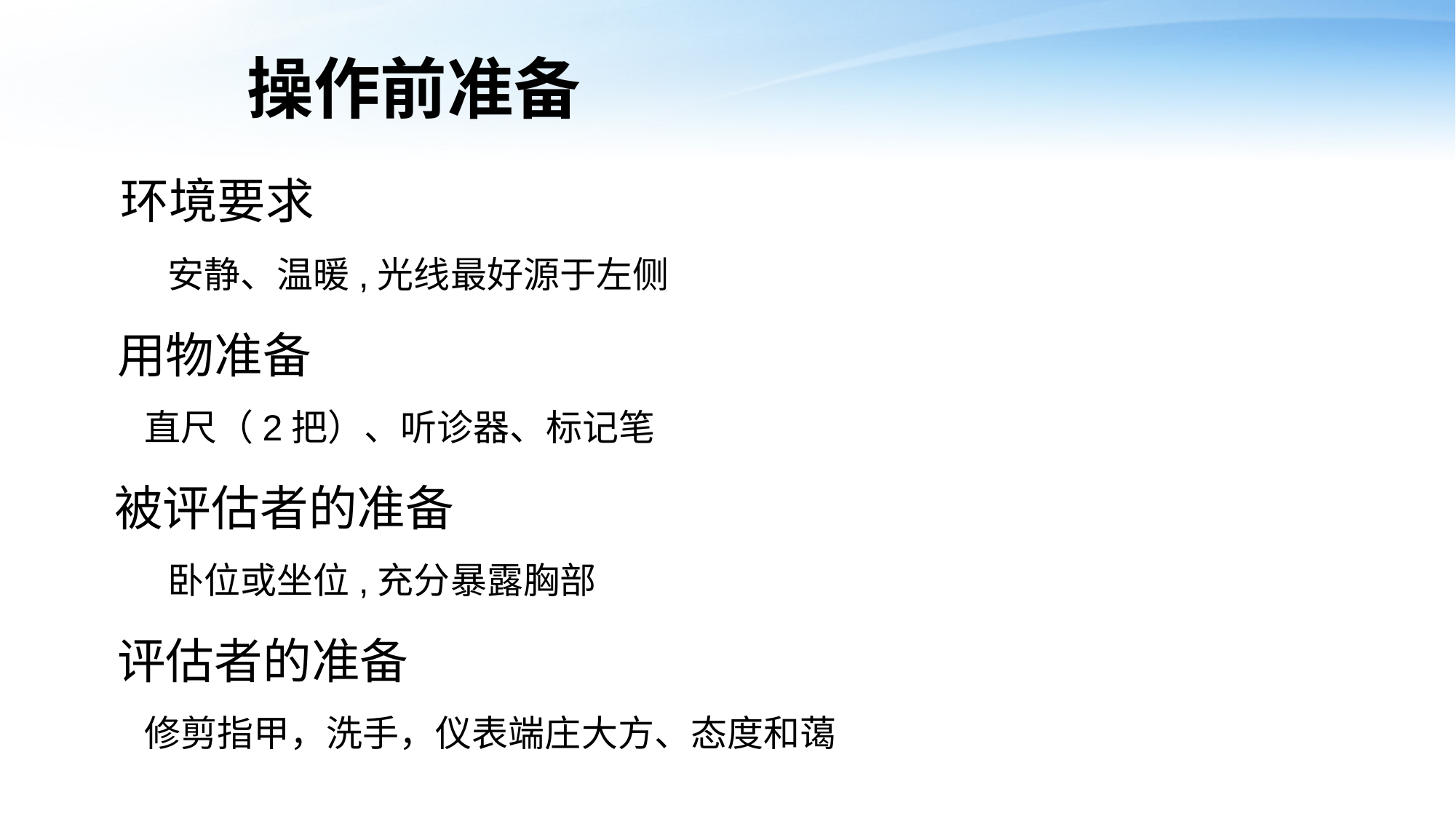

操作前准备
 环境要求
　　   安静、温暖,光线最好源于左侧
 用物准备
     直尺（2把）、听诊器、标记笔
 被评估者的准备
　   　卧位或坐位,充分暴露胸部
 评估者的准备
     修剪指甲，洗手，仪表端庄大方、态度和蔼